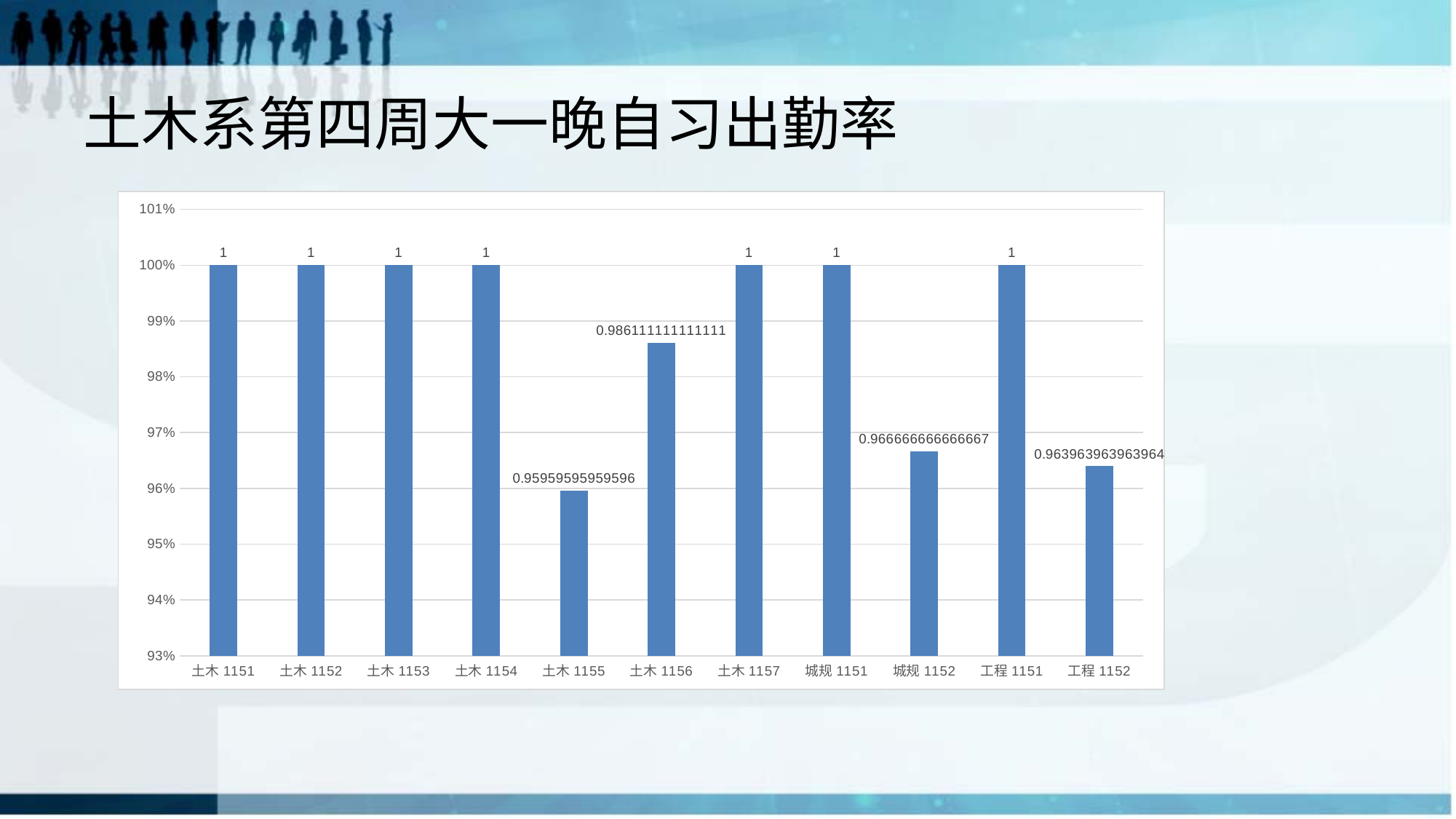

# 土木系第四周大一晚自习出勤率

### Chart

| Category |  |
|---|---|
| 土木1151 | 1.0 |
| 土木1152 | 1.0 |
| 土木1153 | 1.0 |
| 土木1154 | 1.0 |
| 土木1155 | 0.95959595959596 |
| 土木1156 | 0.986111111111111 |
| 土木1157 | 1.0 |
| 城规1151 | 1.0 |
| 城规1152 | 0.966666666666667 |
| 工程1151 | 1.0 |
| 工程1152 | 0.963963963963964 |